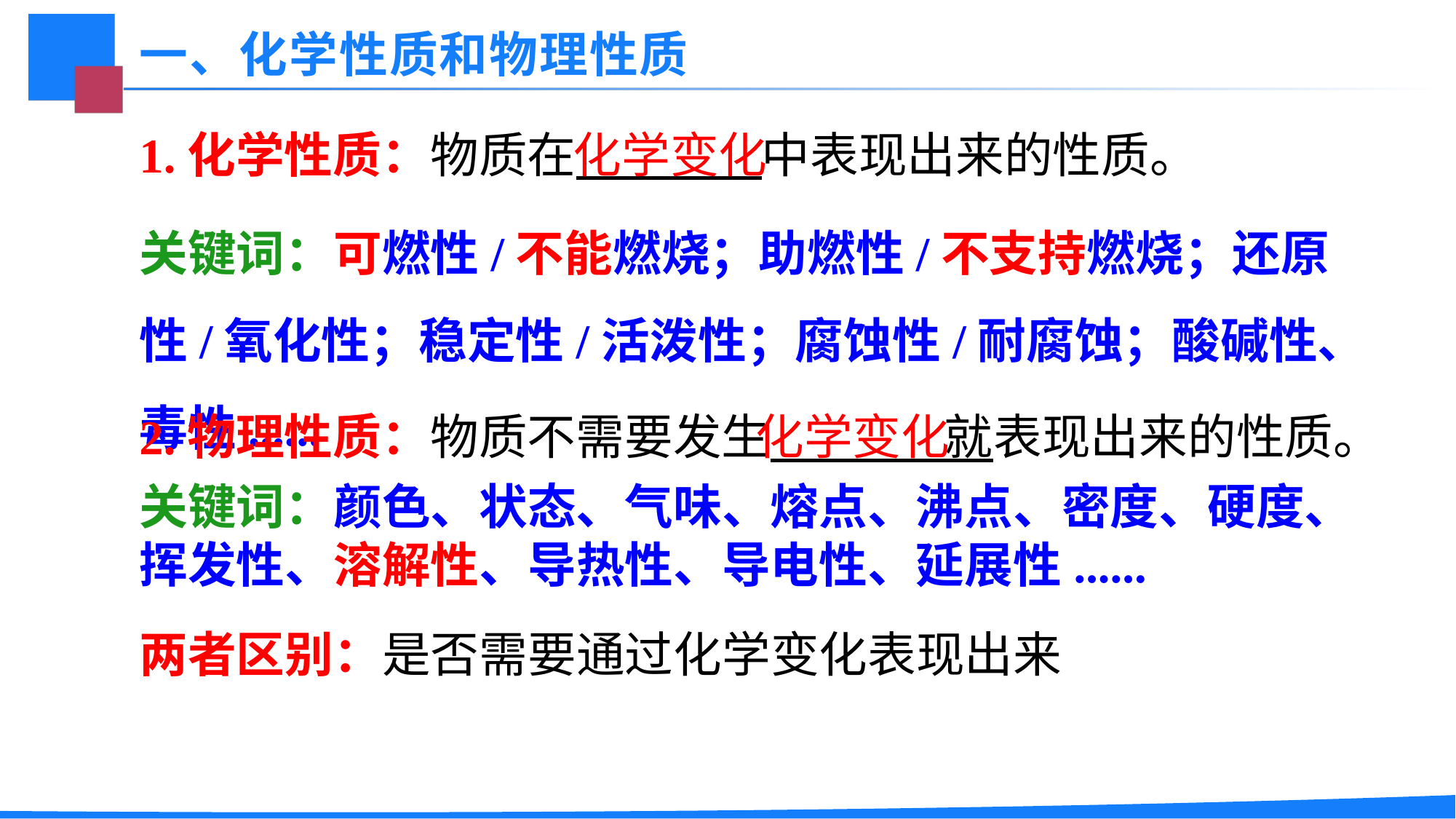

一、化学性质和物理性质
1.化学性质：物质在                 中表现出来的性质。
化学变化
关键词：可燃性/不能燃烧；助燃性/不支持燃烧；还原性/氧化性；稳定性/活泼性；腐蚀性/耐腐蚀；酸碱性、毒性......
2.物理性质：物质不需要发生                就表现出来的性质。
化学变化
关键词：颜色、状态、气味、熔点、沸点、密度、硬度、挥发性、溶解性、导热性、导电性、延展性......
两者区别：是否需要通过化学变化表现出来